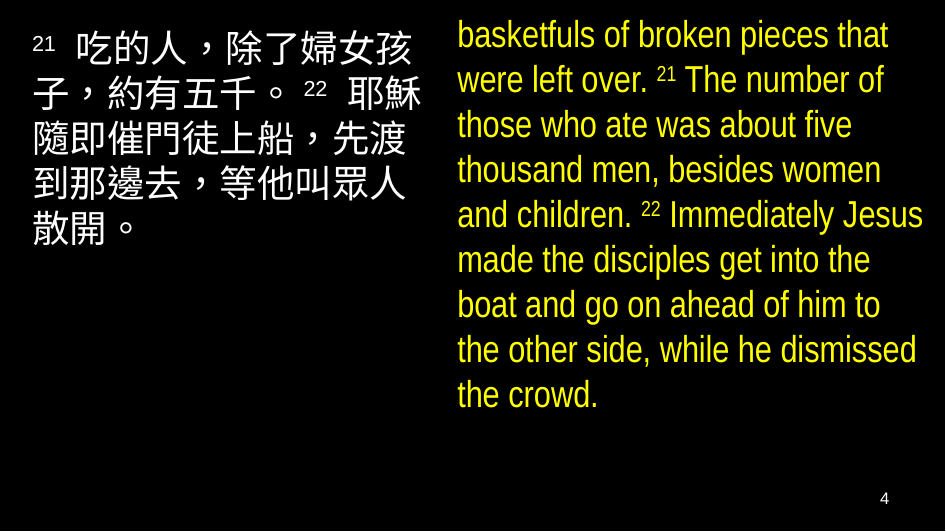

basketfuls of broken pieces that were left over. 21 The number of those who ate was about five thousand men, besides women and children. 22 Immediately Jesus made the disciples get into the boat and go on ahead of him to the other side, while he dismissed the crowd.

21 吃的人，除了婦女孩子，約有五千。22 耶穌隨即催門徒上船，先渡到那邊去，等他叫眾人散開。

4